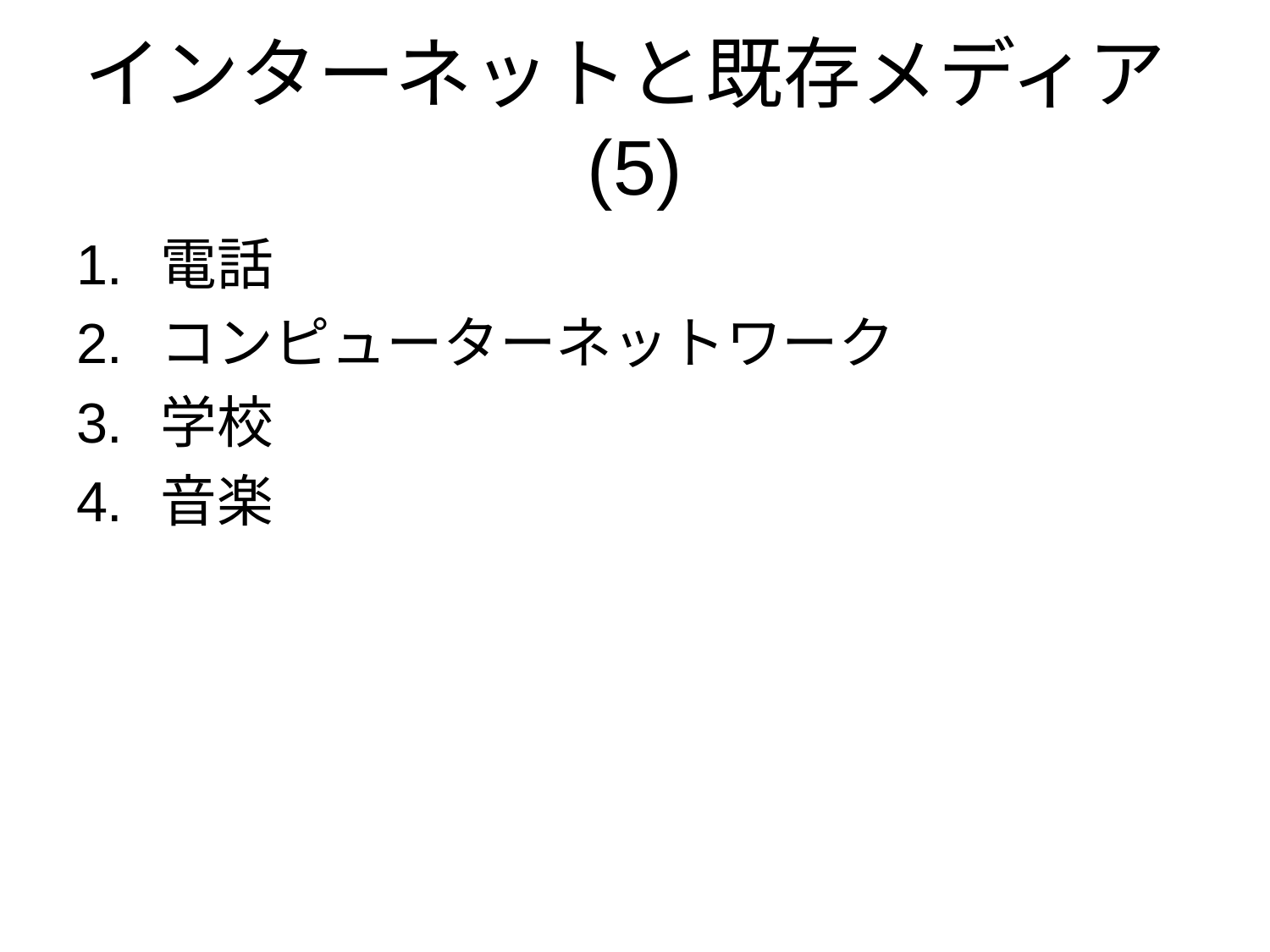

# インターネットと既存メディア(5)
電話
コンピューターネットワーク
学校
音楽